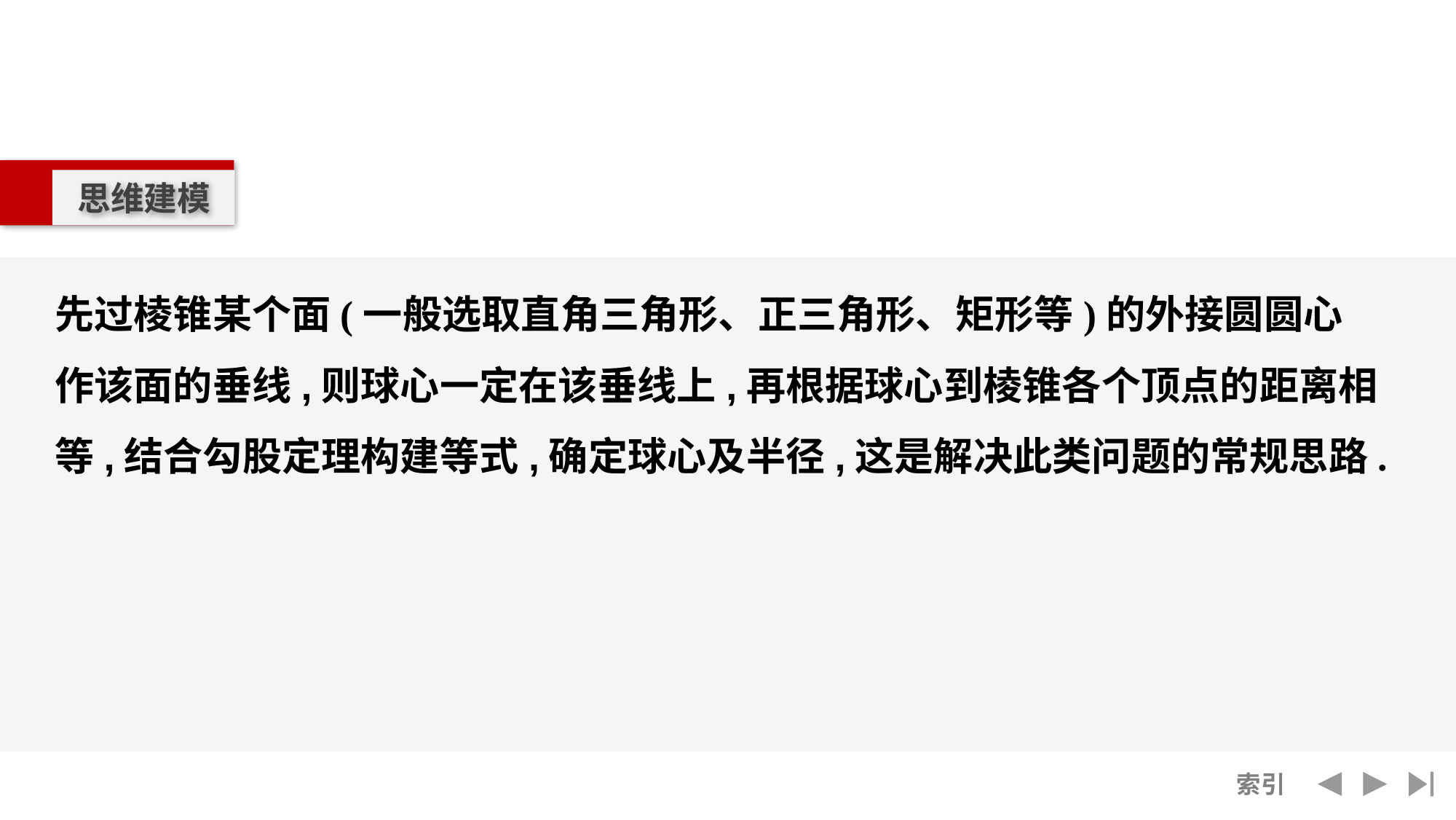

思维建模

先过棱锥某个面(一般选取直角三角形、正三角形、矩形等)的外接圆圆心作该面的垂线,则球心一定在该垂线上,再根据球心到棱锥各个顶点的距离相等,结合勾股定理构建等式,确定球心及半径,这是解决此类问题的常规思路.